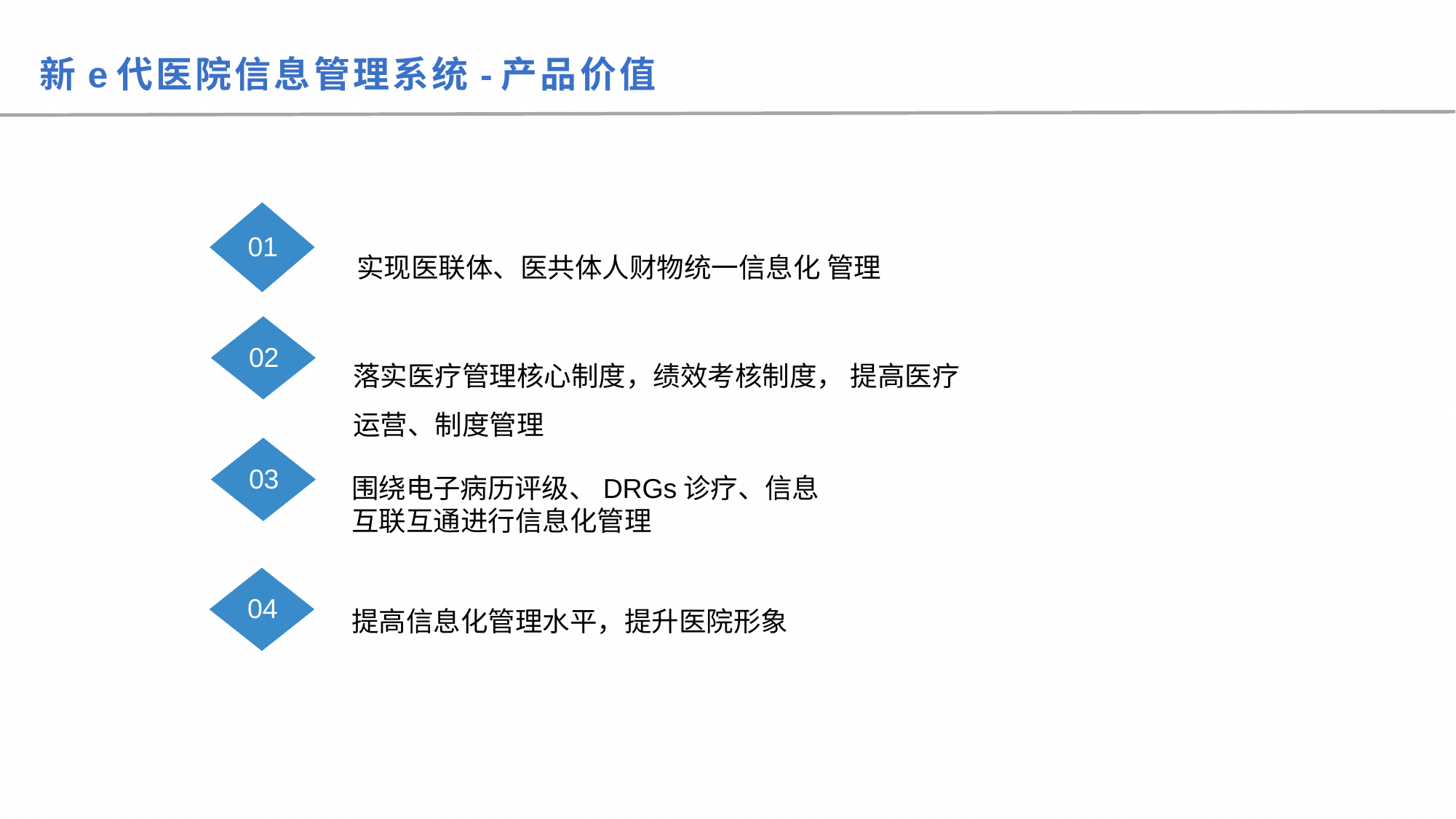

# 新e代医院信息管理系统-产品价值

01
实现医联体、医共体人财物统一信息化 管理

02
落实医疗管理核心制度，绩效考核制度， 提高医疗运营、制度管理

03
围绕电子病历评级、DRGs诊疗、信息
互联互通进行信息化管理

提高信息化管理水平，提升医院形象
04